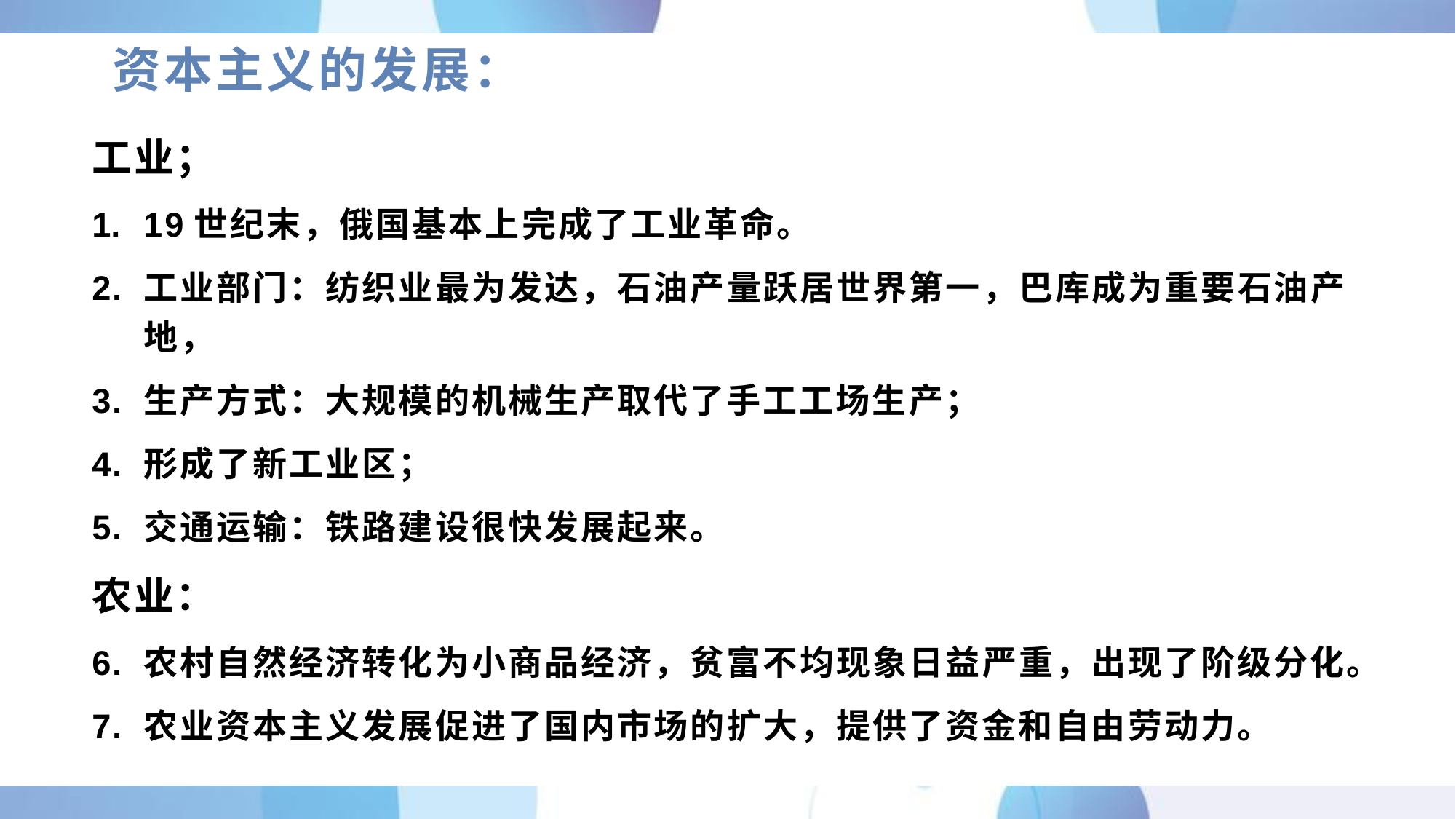

# 资本主义的发展：
工业；
19世纪末，俄国基本上完成了工业革命。
工业部门：纺织业最为发达，石油产量跃居世界第一，巴库成为重要石油产地，
生产方式：大规模的机械生产取代了手工工场生产；
形成了新工业区；
交通运输：铁路建设很快发展起来。
农业：
农村自然经济转化为小商品经济，贫富不均现象日益严重，出现了阶级分化。
农业资本主义发展促进了国内市场的扩大，提供了资金和自由劳动力。